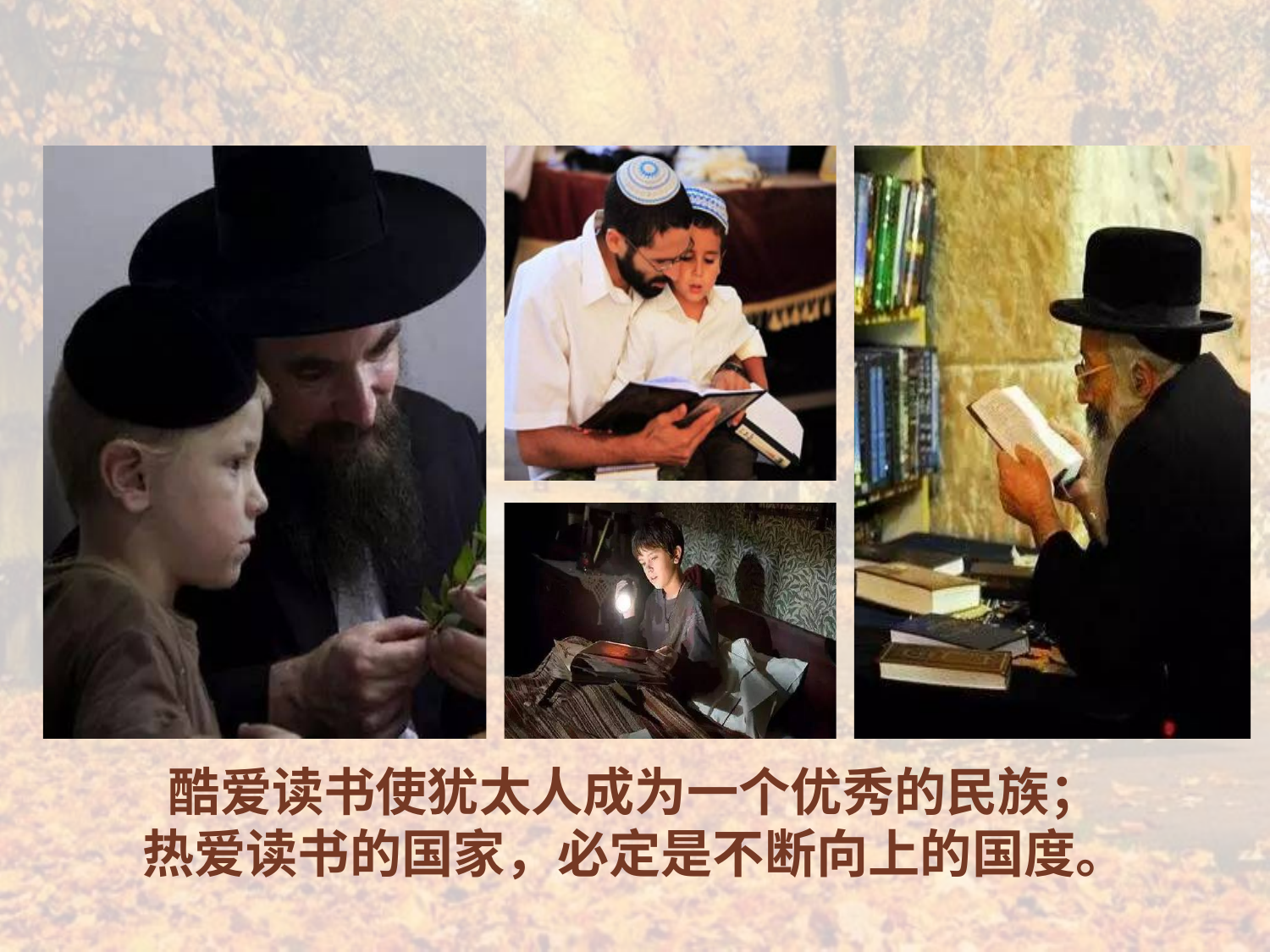

酷爱读书使犹太人成为一个优秀的民族；
热爱读书的国家，必定是不断向上的国度。